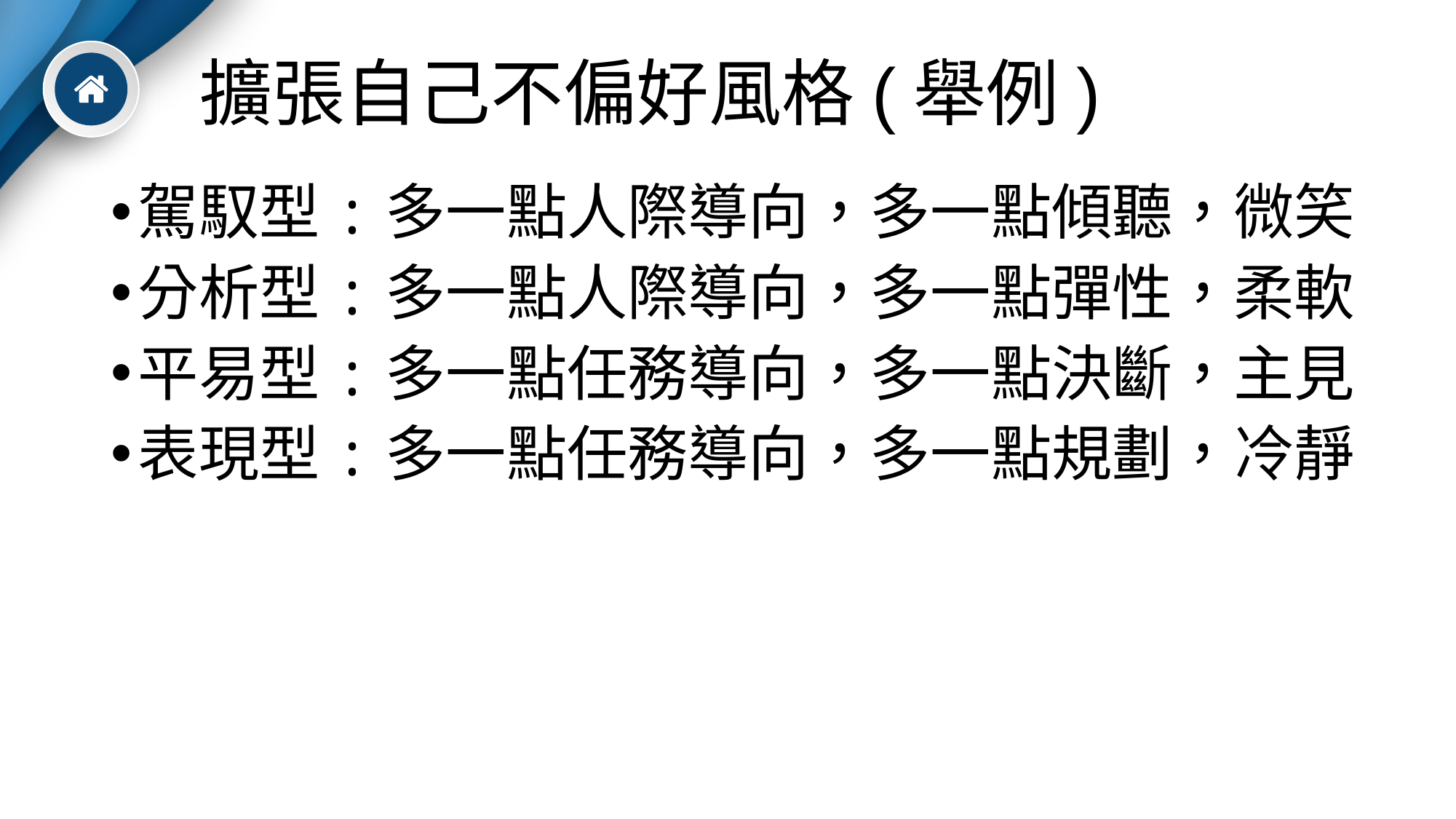

# 擴張自己不偏好風格(舉例)
駕馭型:多一點人際導向，多一點傾聽，微笑
分析型:多一點人際導向，多一點彈性，柔軟
平易型:多一點任務導向，多一點決斷，主見
表現型:多一點任務導向，多一點規劃，冷靜